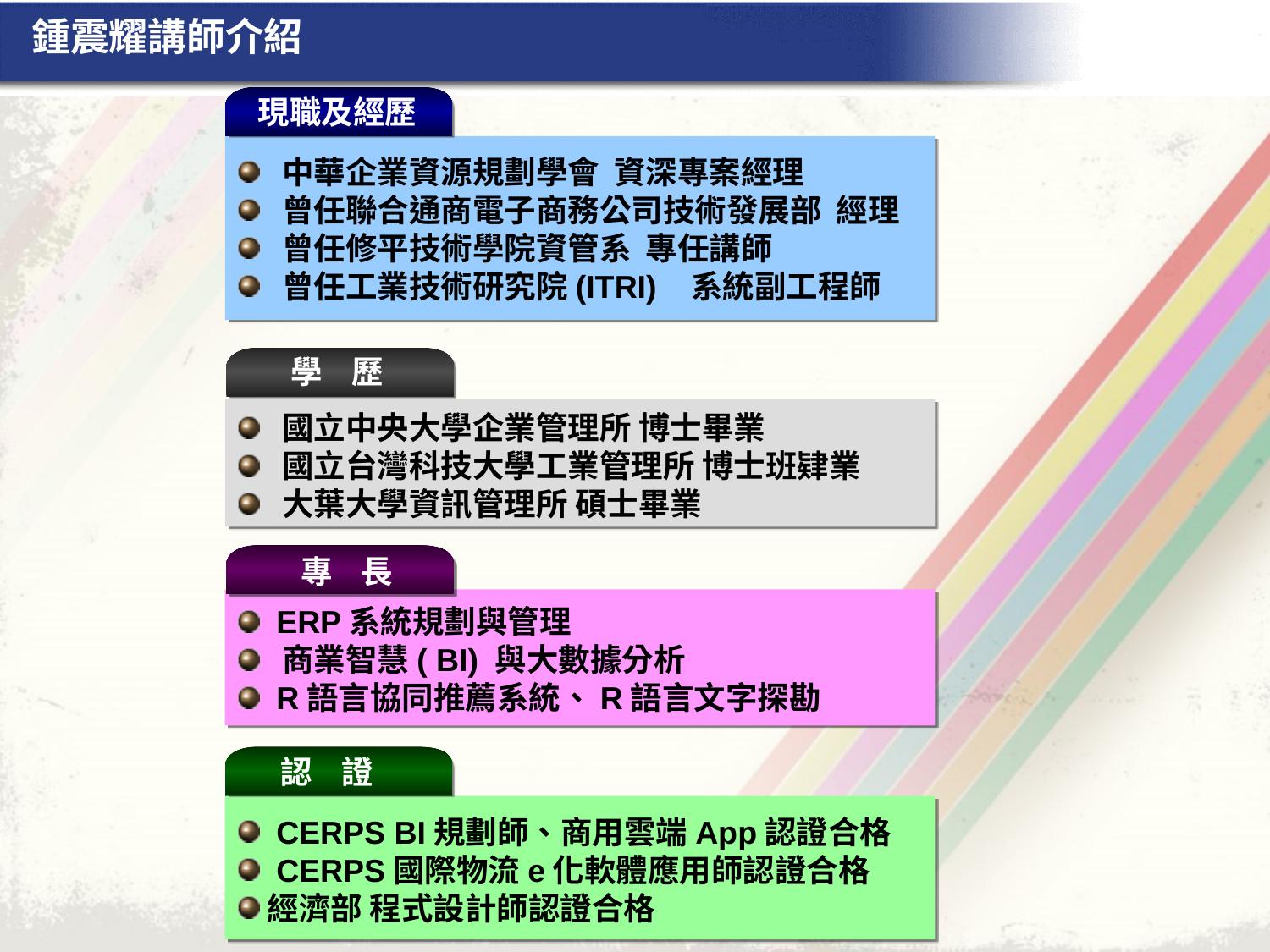

# 鍾震耀講師介紹

現職及經歷

 中華企業資源規劃學會  資深專案經理
 曾任聯合通商電子商務公司技術發展部  經理
 曾任修平技術學院資管系  專任講師
 曾任工業技術研究院(ITRI)   系統副工程師
學    歷

 國立中央大學企業管理所 博士畢業
 國立台灣科技大學工業管理所 博士班肄業
 大葉大學資訊管理所 碩士畢業

專    長

 ERP系統規劃與管理
 商業智慧( BI) 與大數據分析
 R語言協同推薦系統、R語言文字探勘

認    證

 CERPS BI規劃師、商用雲端App認證合格
 CERPS國際物流e化軟體應用師認證合格
經濟部 程式設計師認證合格